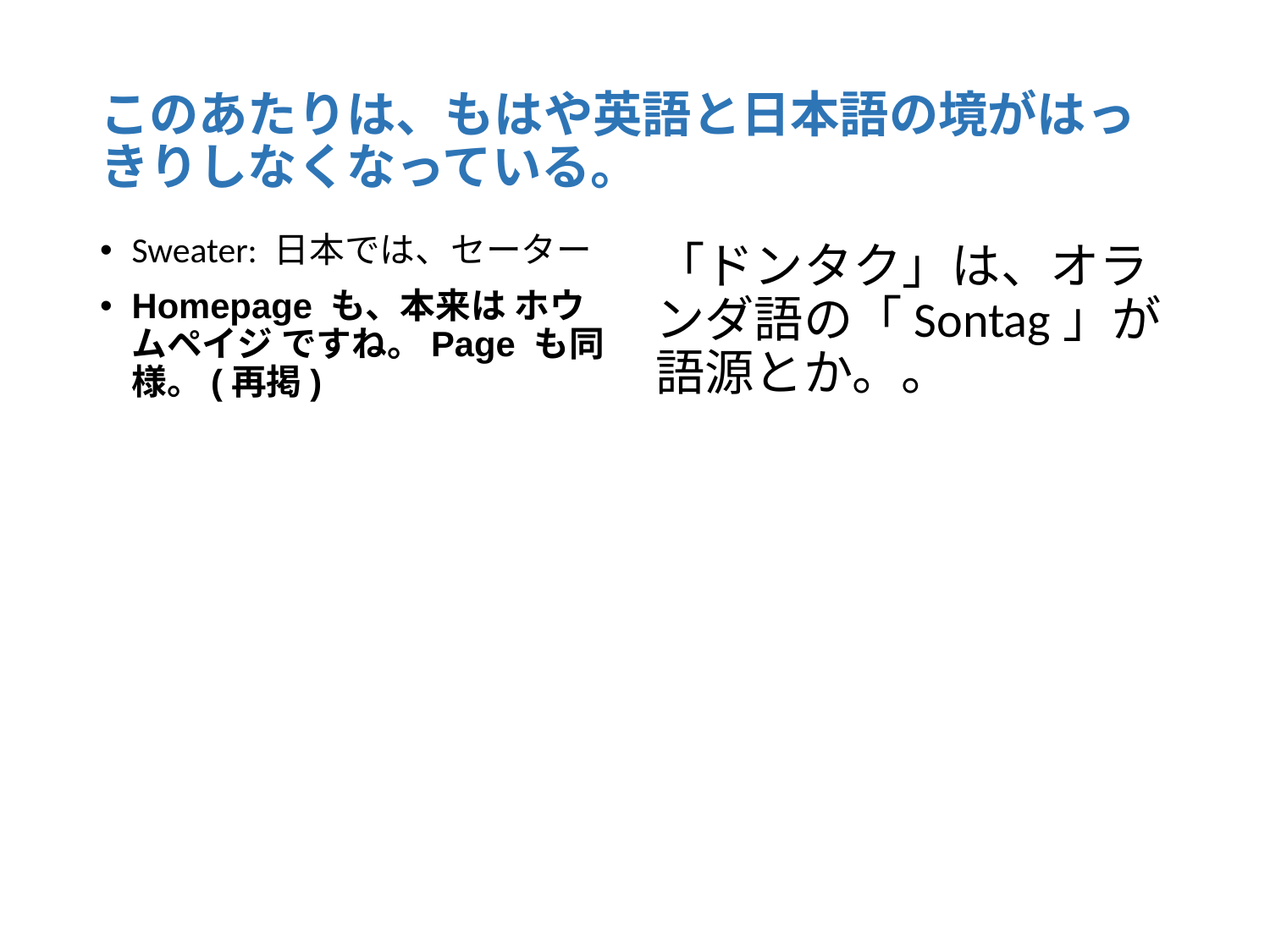

# このあたりは、もはや英語と日本語の境がはっきりしなくなっている。
Sweater: 日本では、セーター
Homepage も、本来は ホウムペイジ ですね。Page も同様。(再掲)

「ドンタク」は、オランダ語の「Sontag」が語源とか。。